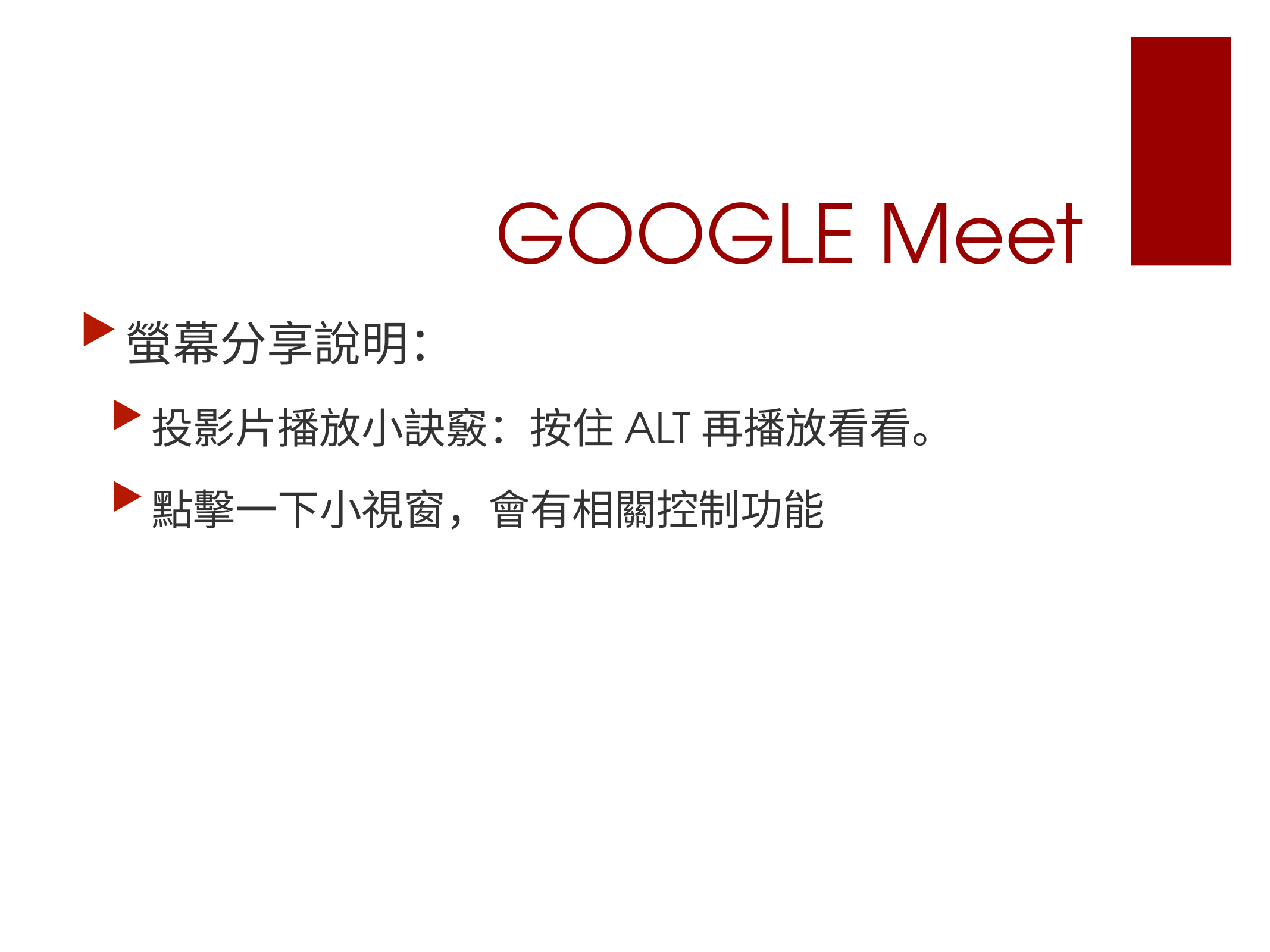

# GOOGLE Meet
螢幕分享說明：
投影片播放小訣竅：按住ALT再播放看看。
點擊一下小視窗，會有相關控制功能